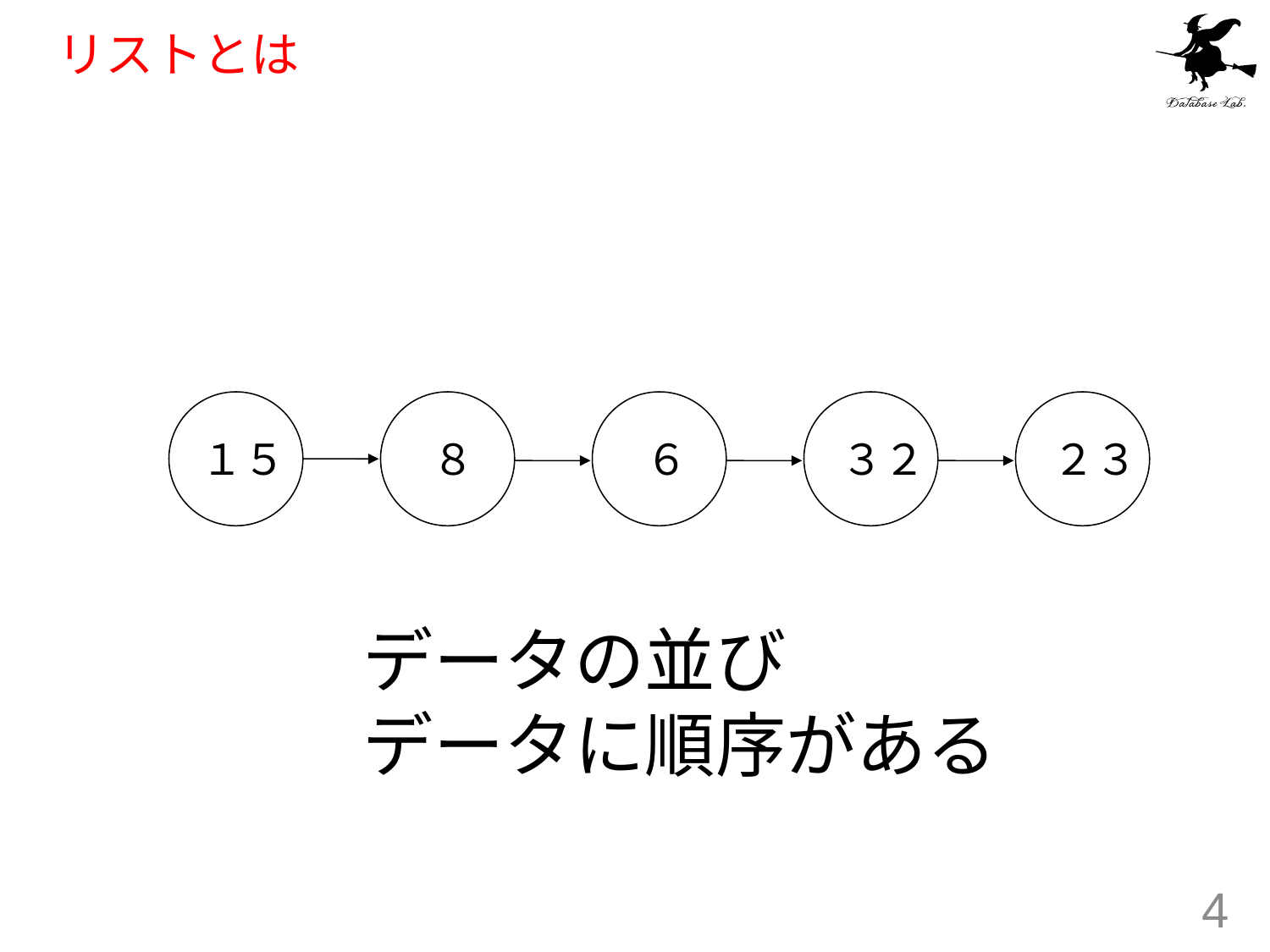

# リストとは

１５
８
６
３２
２３

データの並び
データに順序がある
4